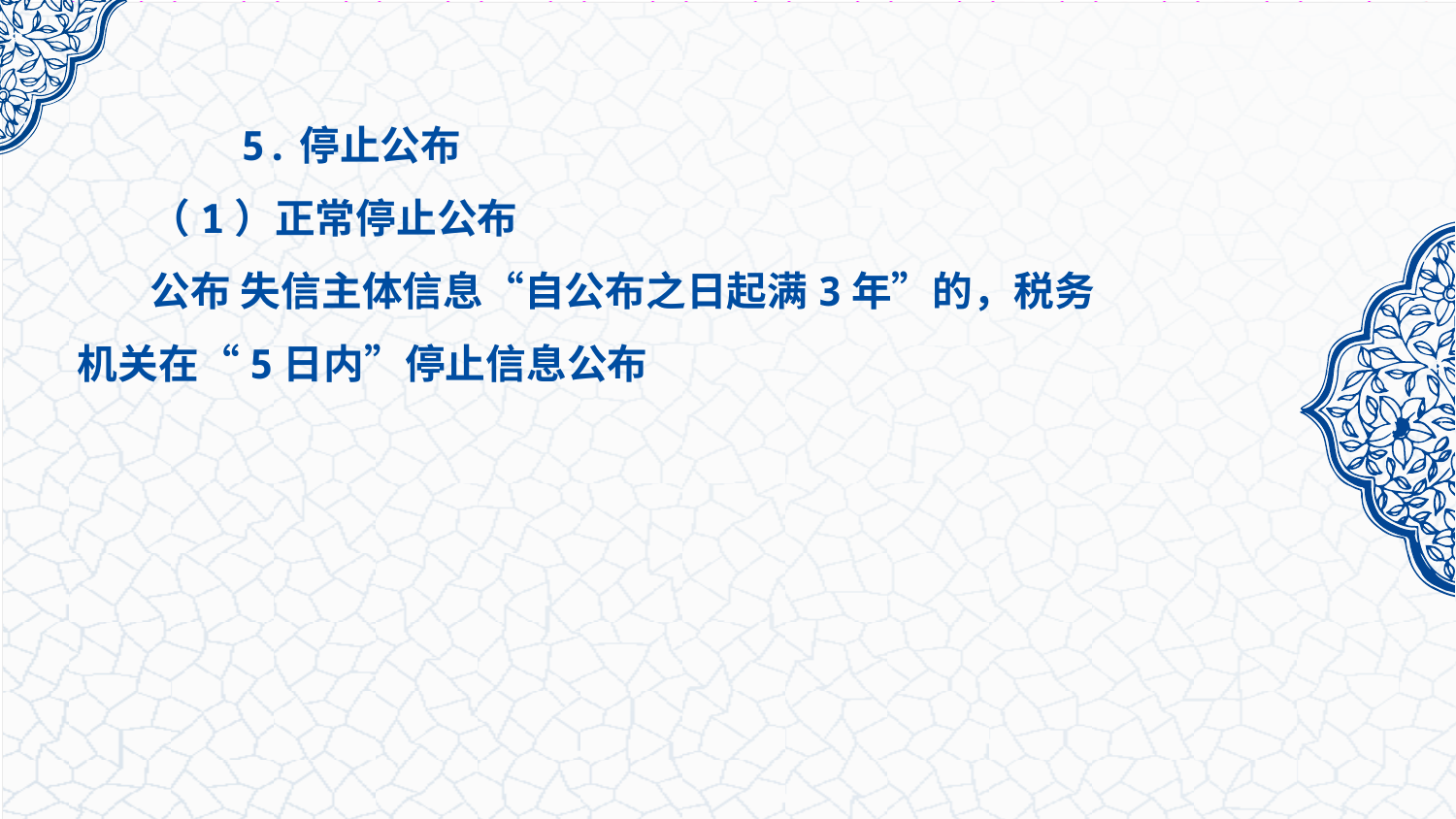

5.停止公布
（1）正常停止公布
公布 失信主体信息“自公布之日起满3年”的，税务机关在“5日内”停止信息公布